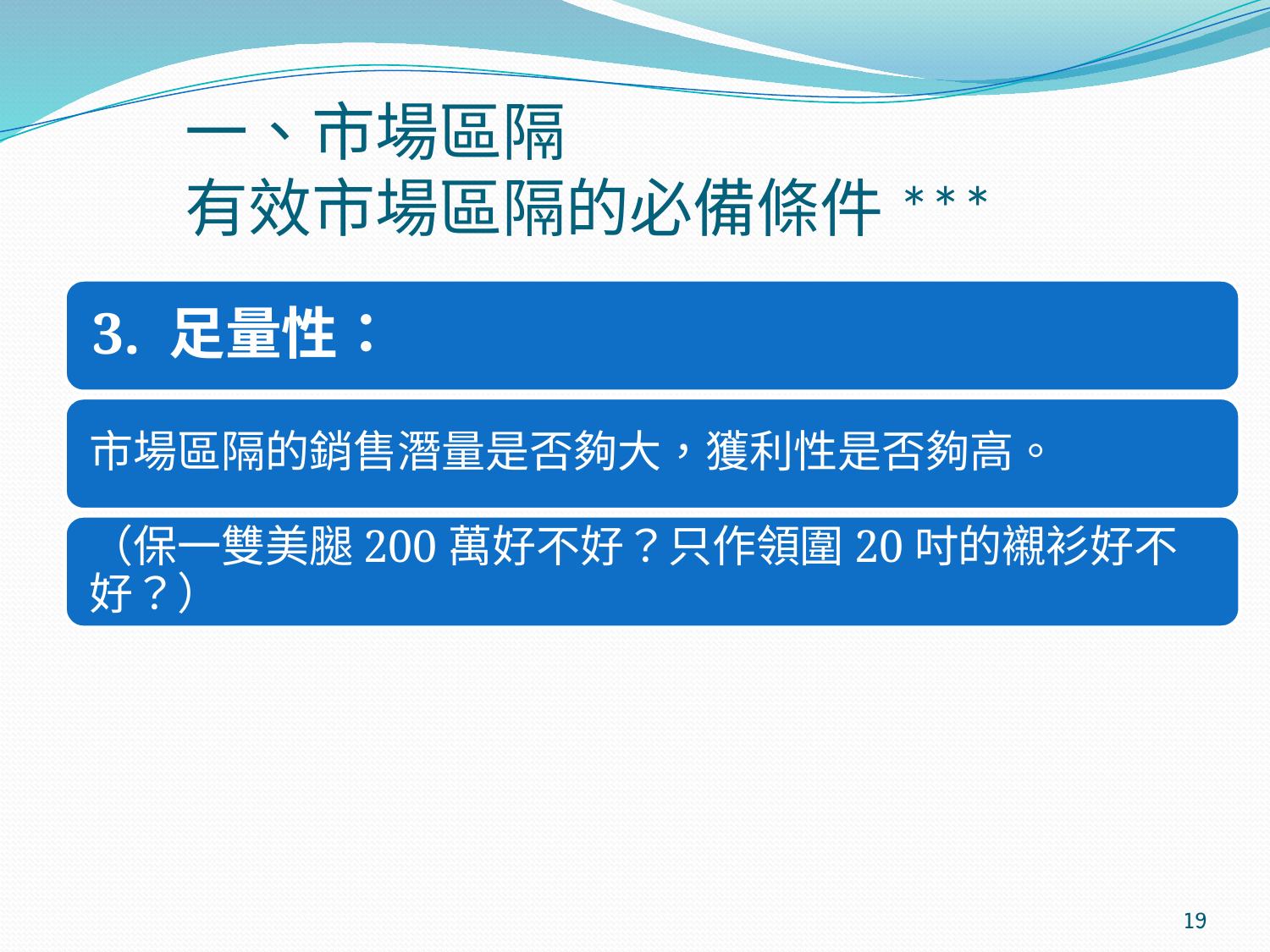

# 一、市場區隔 有效市場區隔的必備條件***
3. 足量性：
市場區隔的銷售潛量是否夠大，獲利性是否夠高。
（保一雙美腿200萬好不好？只作領圍20吋的襯衫好不好？）
19